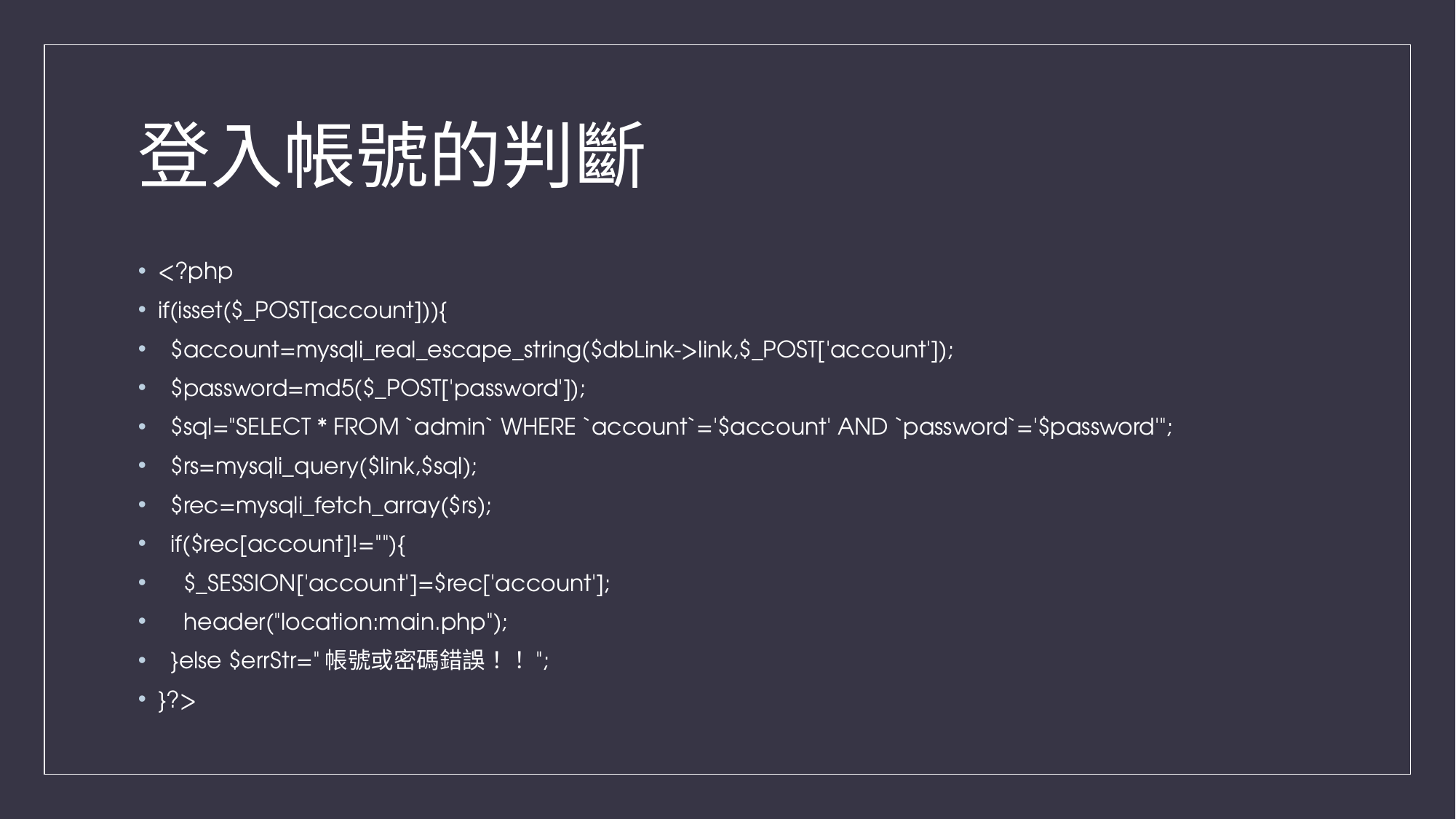

# 登入帳號的判斷
<?php
if(isset($_POST[account])){
  $account=mysqli_real_escape_string($dbLink->link,$_POST['account']);
  $password=md5($_POST['password']);
  $sql="SELECT * FROM `admin` WHERE `account`='$account' AND `password`='$password'";
  $rs=mysqli_query($link,$sql);
  $rec=mysqli_fetch_array($rs);
  if($rec[account]!=""){
    $_SESSION['account']=$rec['account'];
    header("location:main.php");
  }else $errStr="帳號或密碼錯誤！！";
}?>